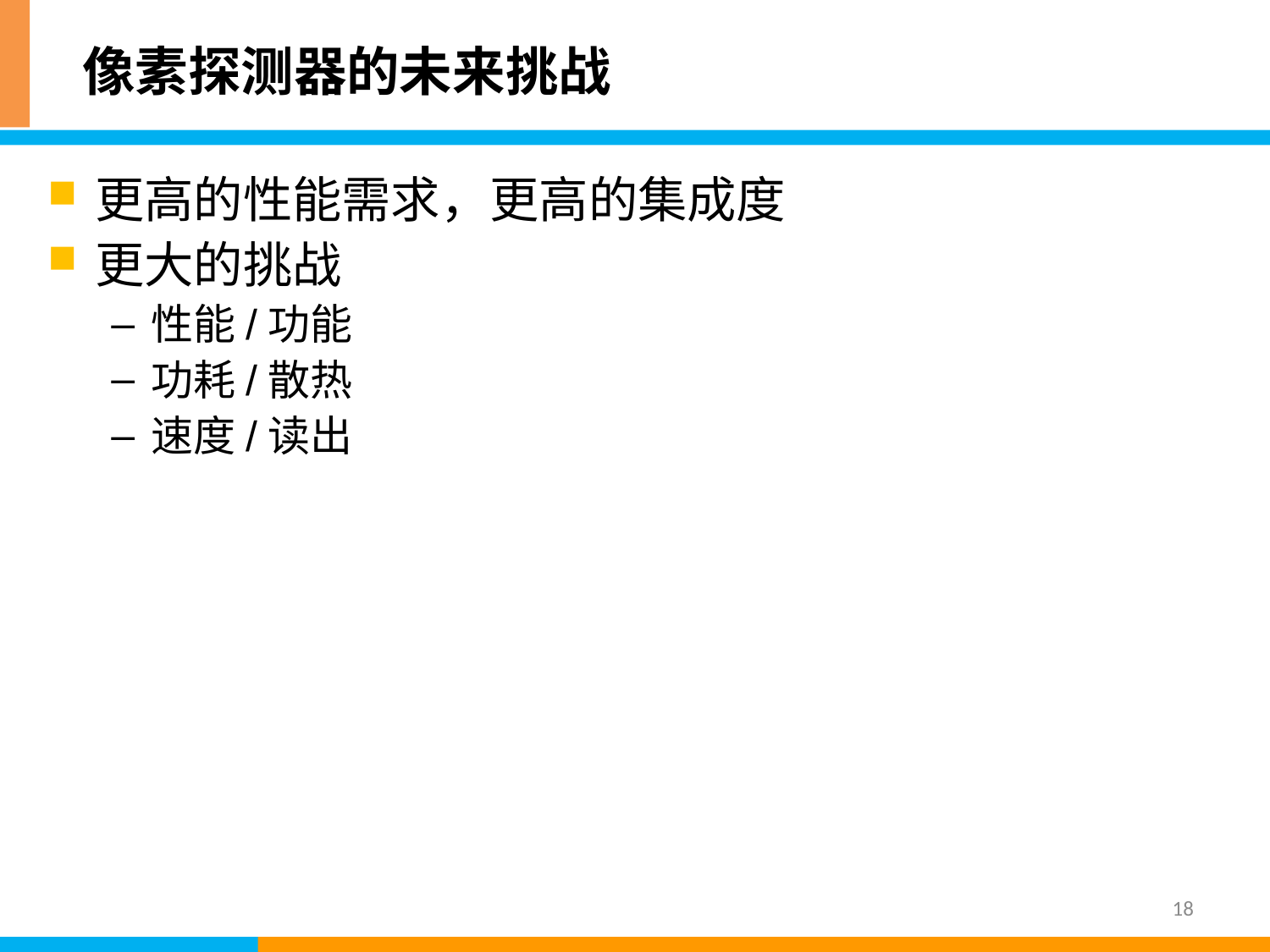

# 像素探测器的未来挑战
更高的性能需求，更高的集成度
更大的挑战
性能/功能
功耗/散热
速度/读出
18